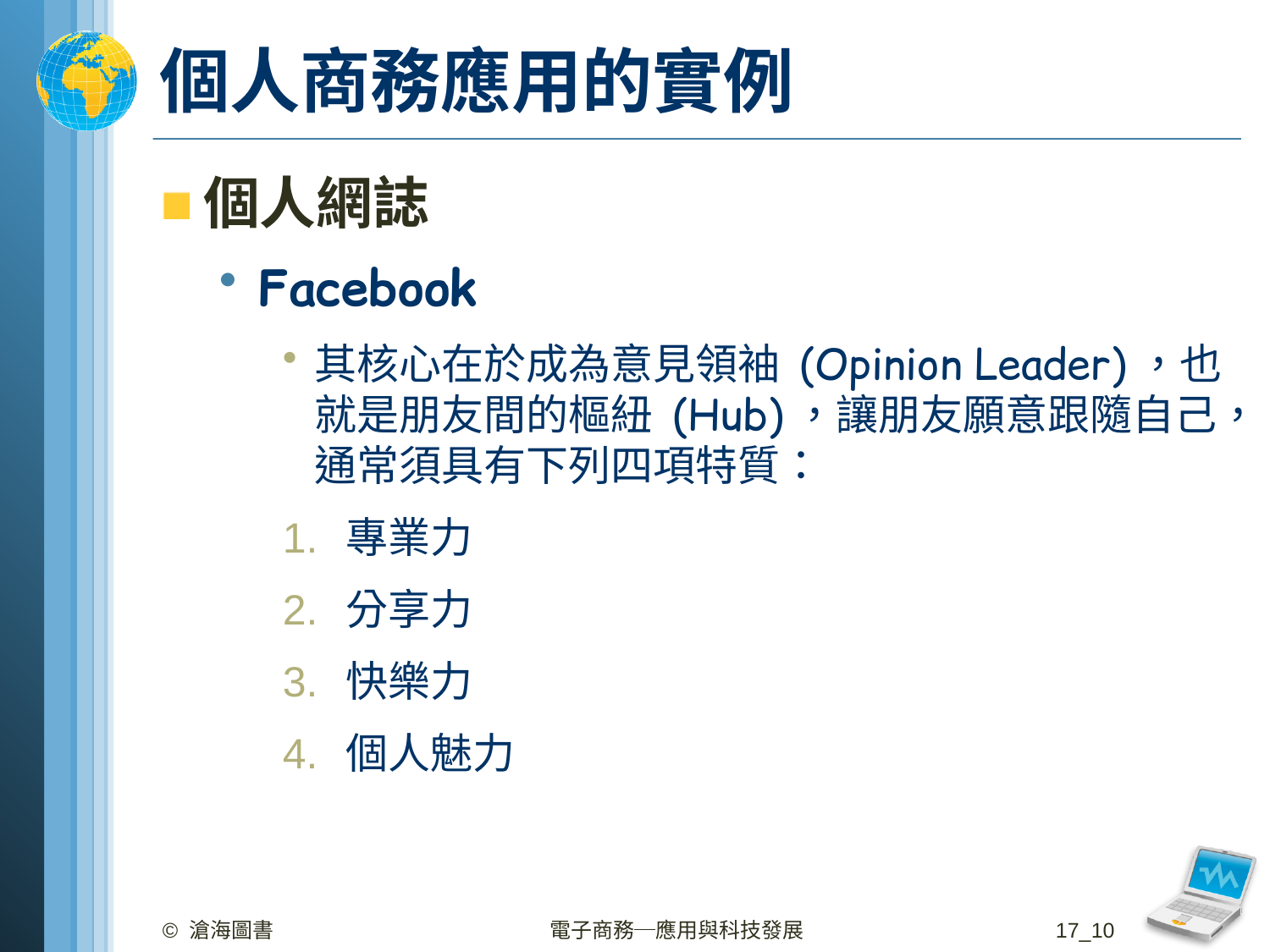

# 個人商務應用的實例
個人網誌
Facebook
其核心在於成為意見領袖 (Opinion Leader)，也就是朋友間的樞紐 (Hub)，讓朋友願意跟隨自己，通常須具有下列四項特質：
專業力
分享力
快樂力
個人魅力
© 滄海圖書
電子商務─應用與科技發展
17_10